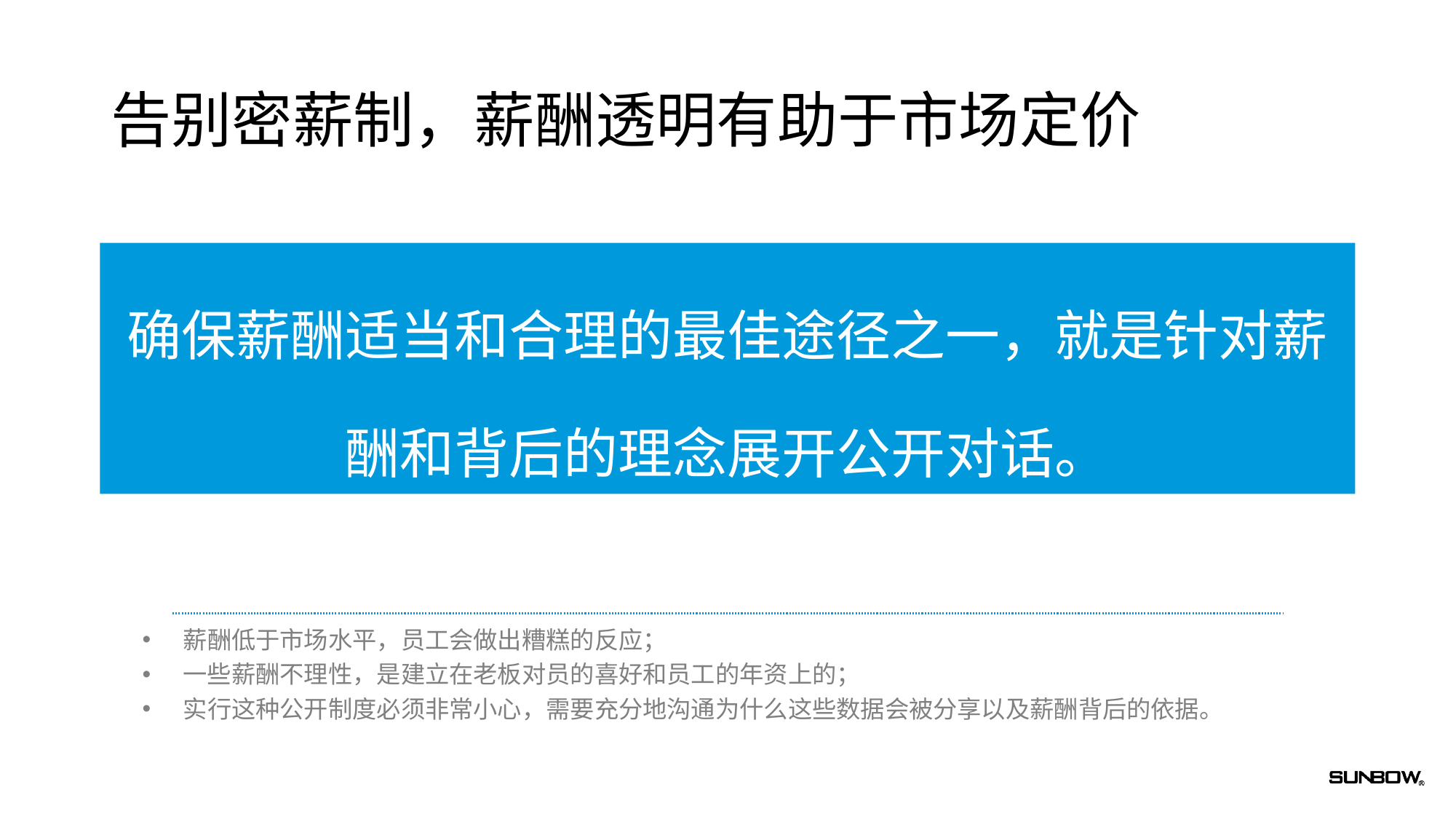

# 告别密薪制，薪酬透明有助于市场定价
确保薪酬适当和合理的最佳途径之一，就是针对薪酬和背后的理念展开公开对话。
薪酬低于市场水平，员工会做出糟糕的反应；
一些薪酬不理性，是建立在老板对员的喜好和员工的年资上的；
实行这种公开制度必须非常小心，需要充分地沟通为什么这些数据会被分享以及薪酬背后的依据。
54